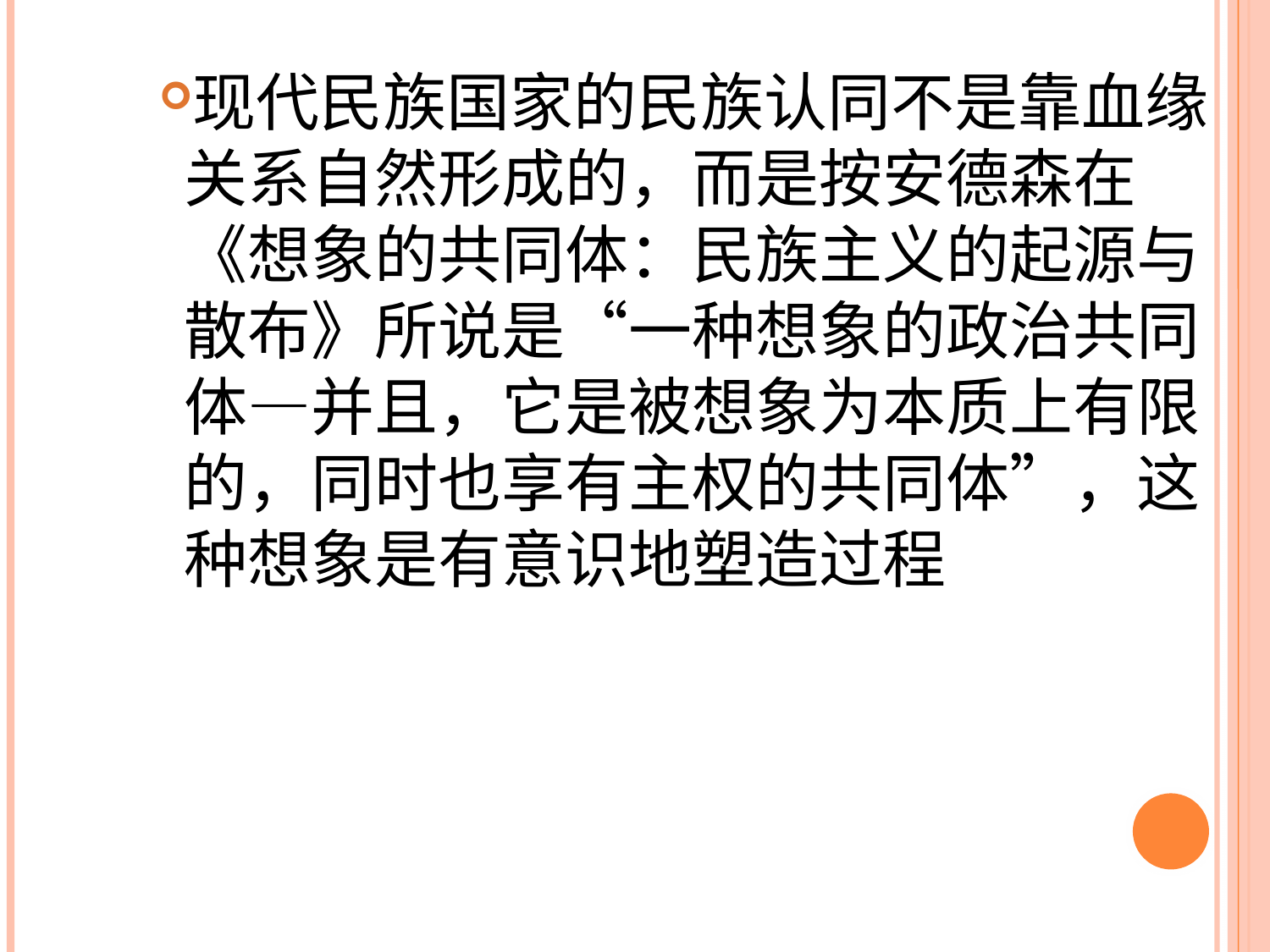

现代民族国家的民族认同不是靠血缘关系自然形成的，而是按安德森在《想象的共同体：民族主义的起源与散布》所说是“一种想象的政治共同体—并且，它是被想象为本质上有限的，同时也享有主权的共同体”，这种想象是有意识地塑造过程